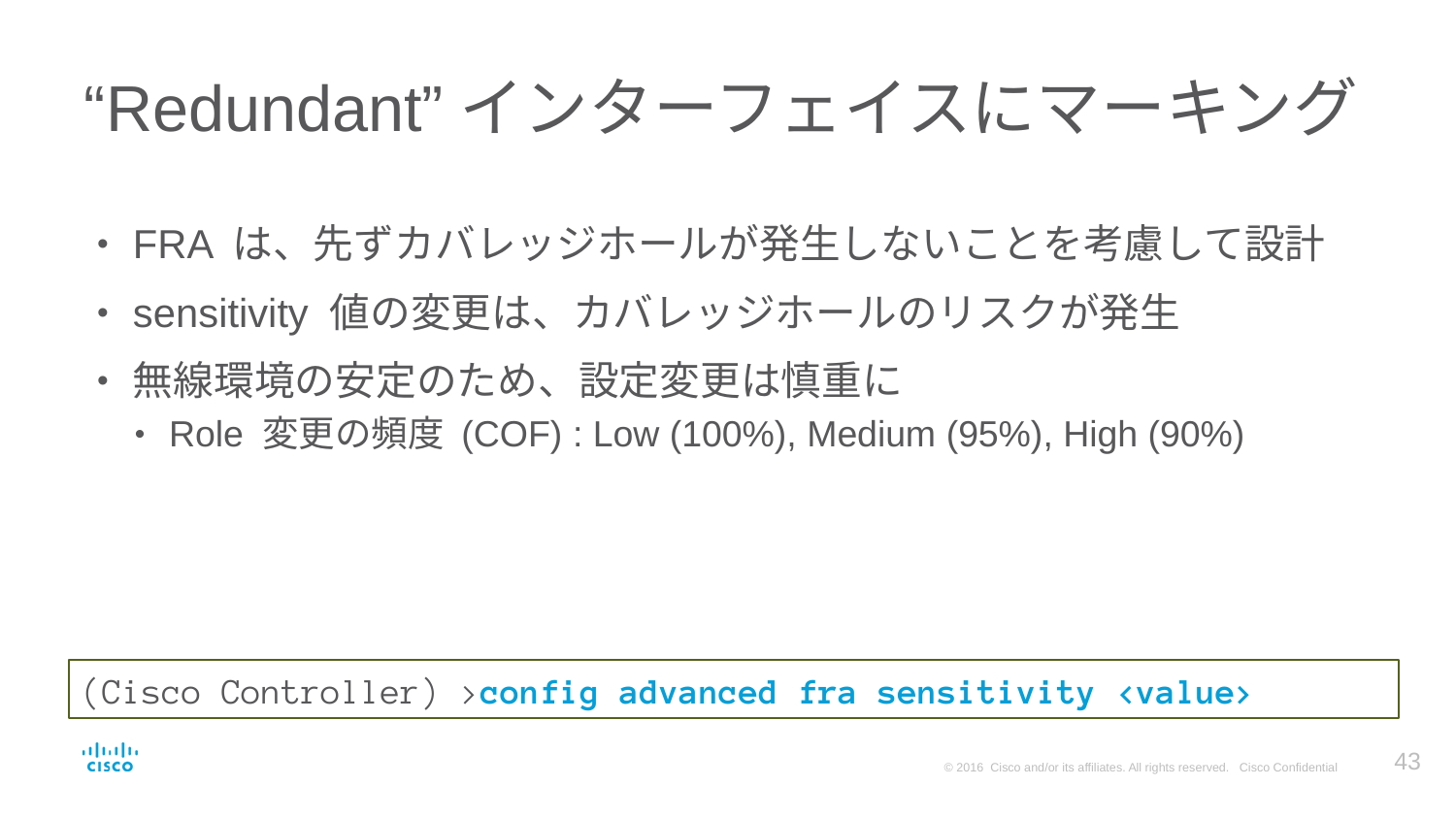

# “Redundant”インターフェイスにマーキング
FRA は、先ずカバレッジホールが発生しないことを考慮して設計
sensitivity 値の変更は、カバレッジホールのリスクが発生
無線環境の安定のため、設定変更は慎重に
Role 変更の頻度 (COF) : Low (100%), Medium (95%), High (90%)
(Cisco Controller) >config advanced fra sensitivity <value>